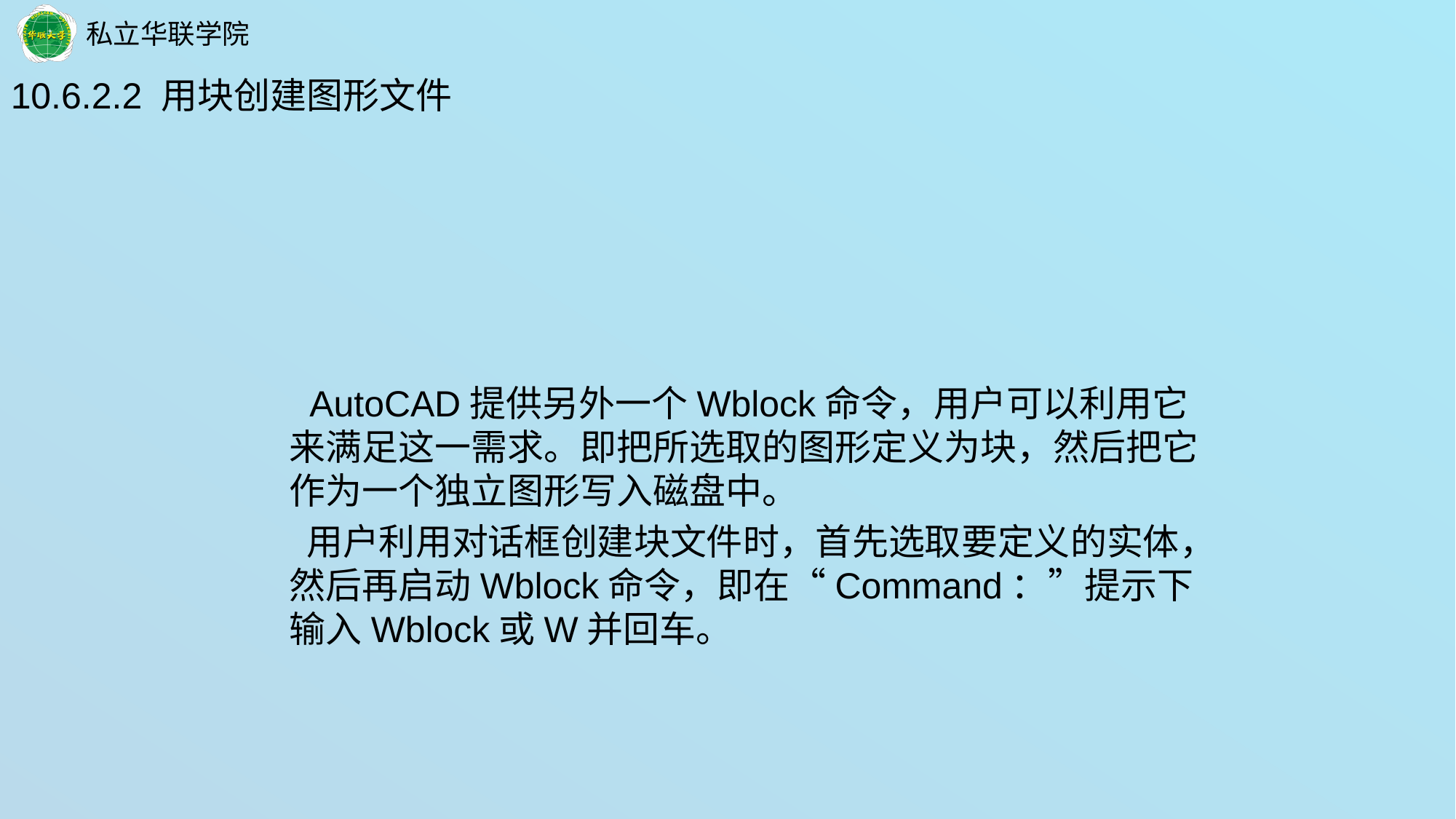

10.6.2.2 用块创建图形文件
      AutoCAD提供另外一个Wblock命令，用户可以利用它来满足这一需求。即把所选取的图形定义为块，然后把它作为一个独立图形写入磁盘中。
      用户利用对话框创建块文件时，首先选取要定义的实体，然后再启动Wblock命令，即在“Command：”提示下输入Wblock或W并回车。